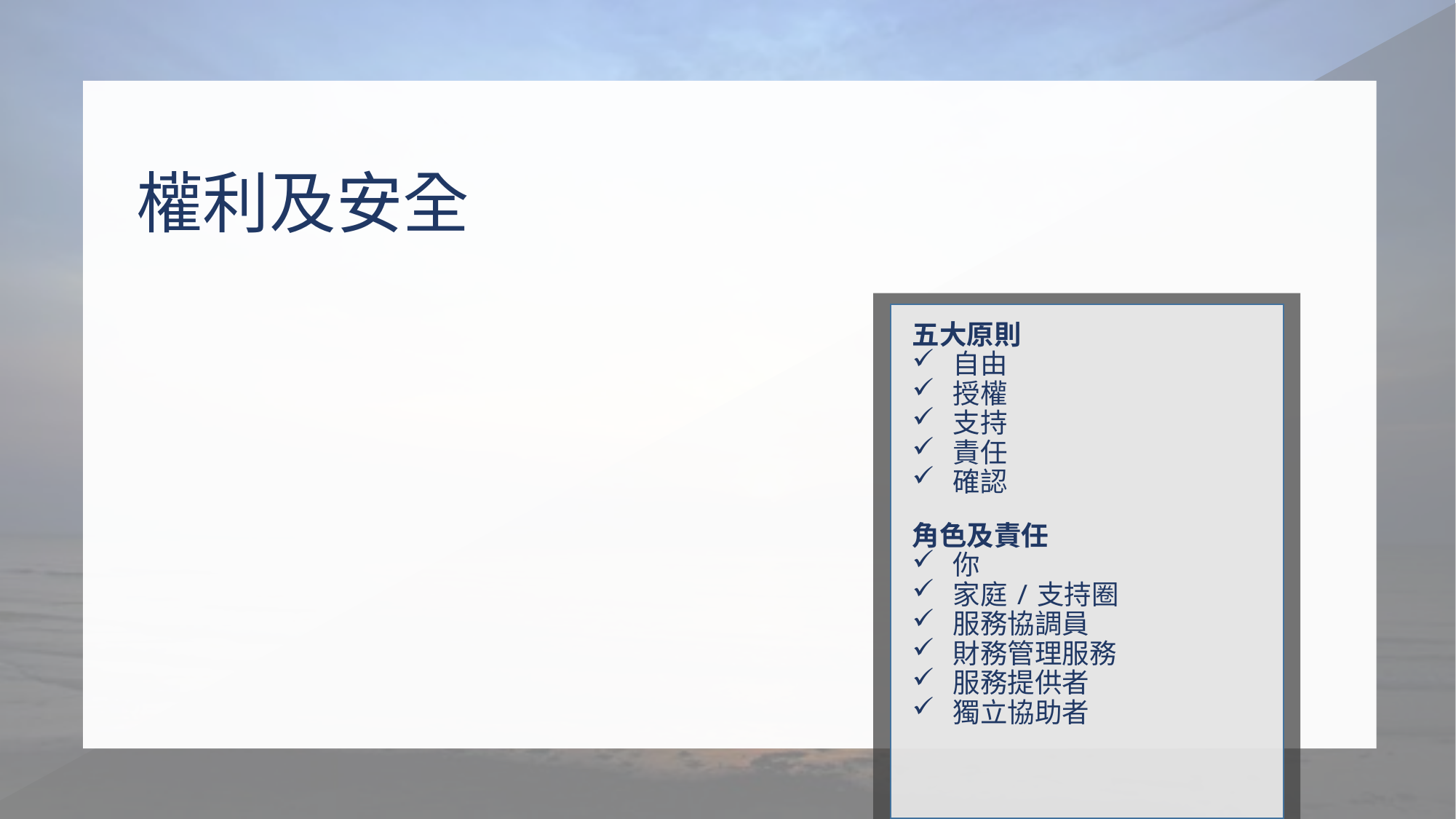

# 權利及安全

五大原則
自由
授權
支持
責任
確認

角色及責任
你
家庭/支持圈
服務協調員
財務管理服務
服務提供者
獨立協助者